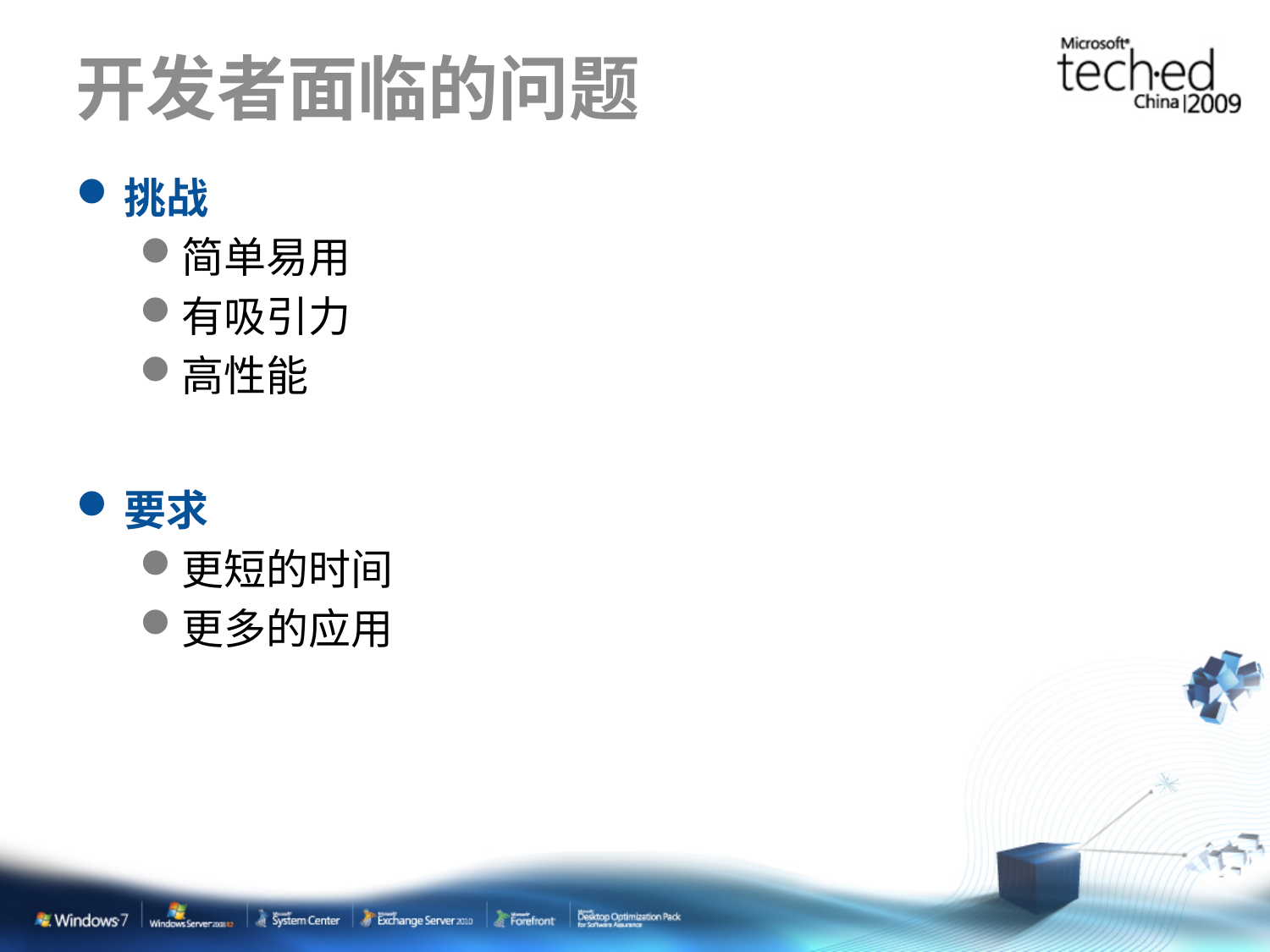

# 开发者面临的问题
挑战
简单易用
有吸引力
高性能

要求
更短的时间
更多的应用